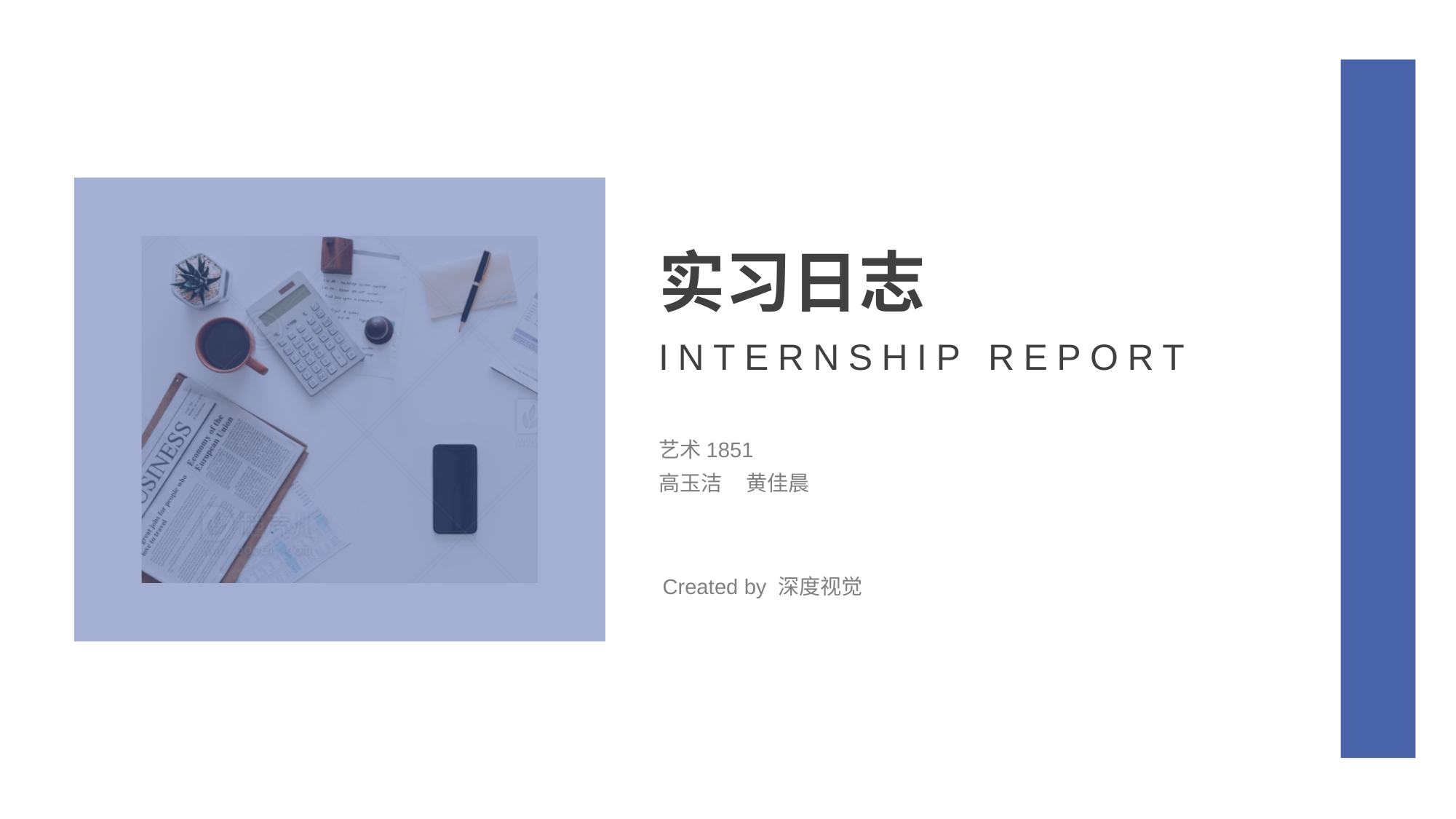

实习日志

INTERNSHIP REPORT
艺术1851
高玉洁     黄佳晨
Created by 深度视觉